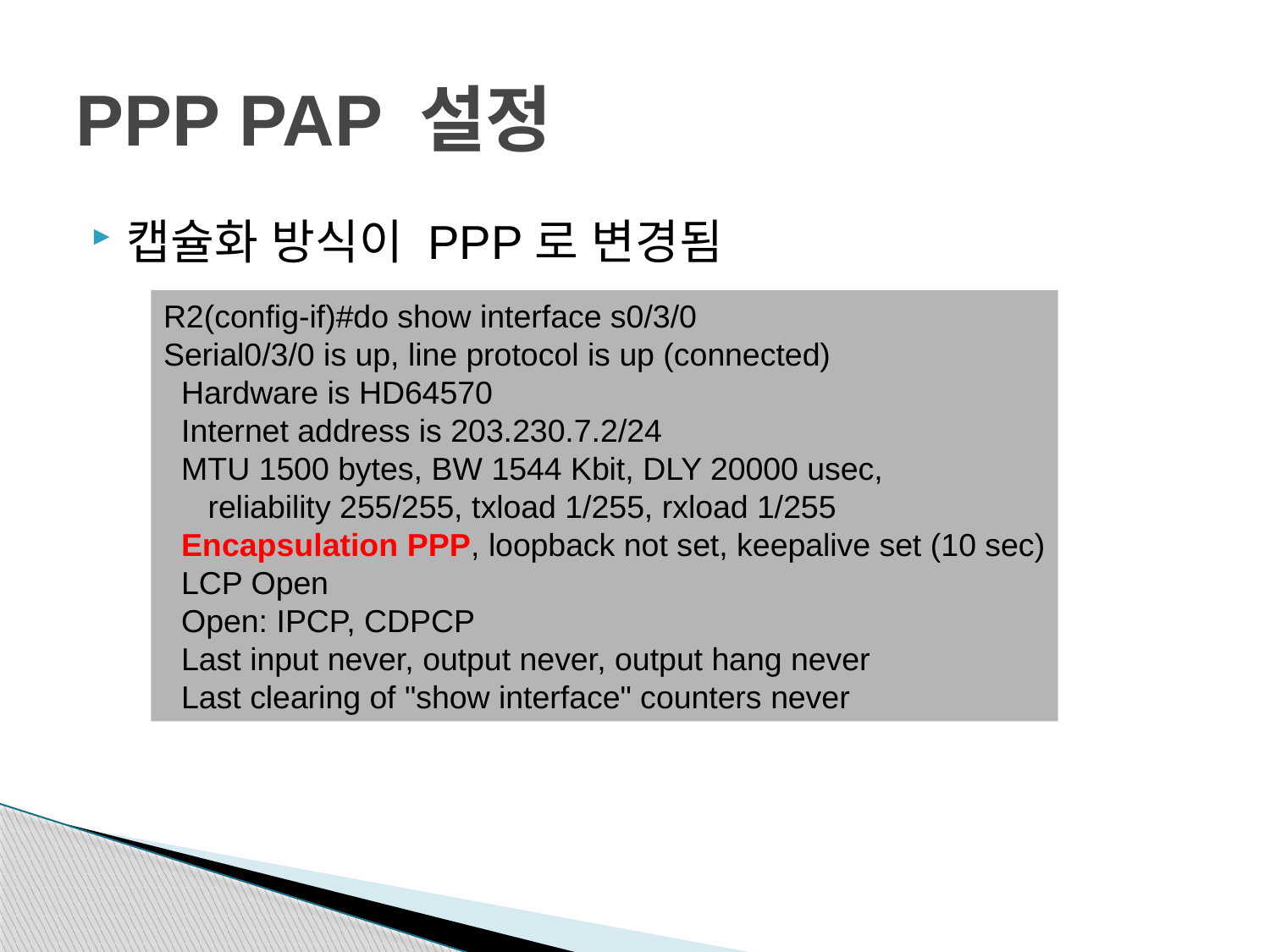

# PPP PAP 설정
캡슐화 방식이 PPP로 변경됨
R2(config-if)#do show interface s0/3/0
Serial0/3/0 is up, line protocol is up (connected)
  Hardware is HD64570
  Internet address is 203.230.7.2/24
  MTU 1500 bytes, BW 1544 Kbit, DLY 20000 usec,
     reliability 255/255, txload 1/255, rxload 1/255
  Encapsulation PPP, loopback not set, keepalive set (10 sec)
  LCP Open
  Open: IPCP, CDPCP
  Last input never, output never, output hang never
  Last clearing of "show interface" counters never